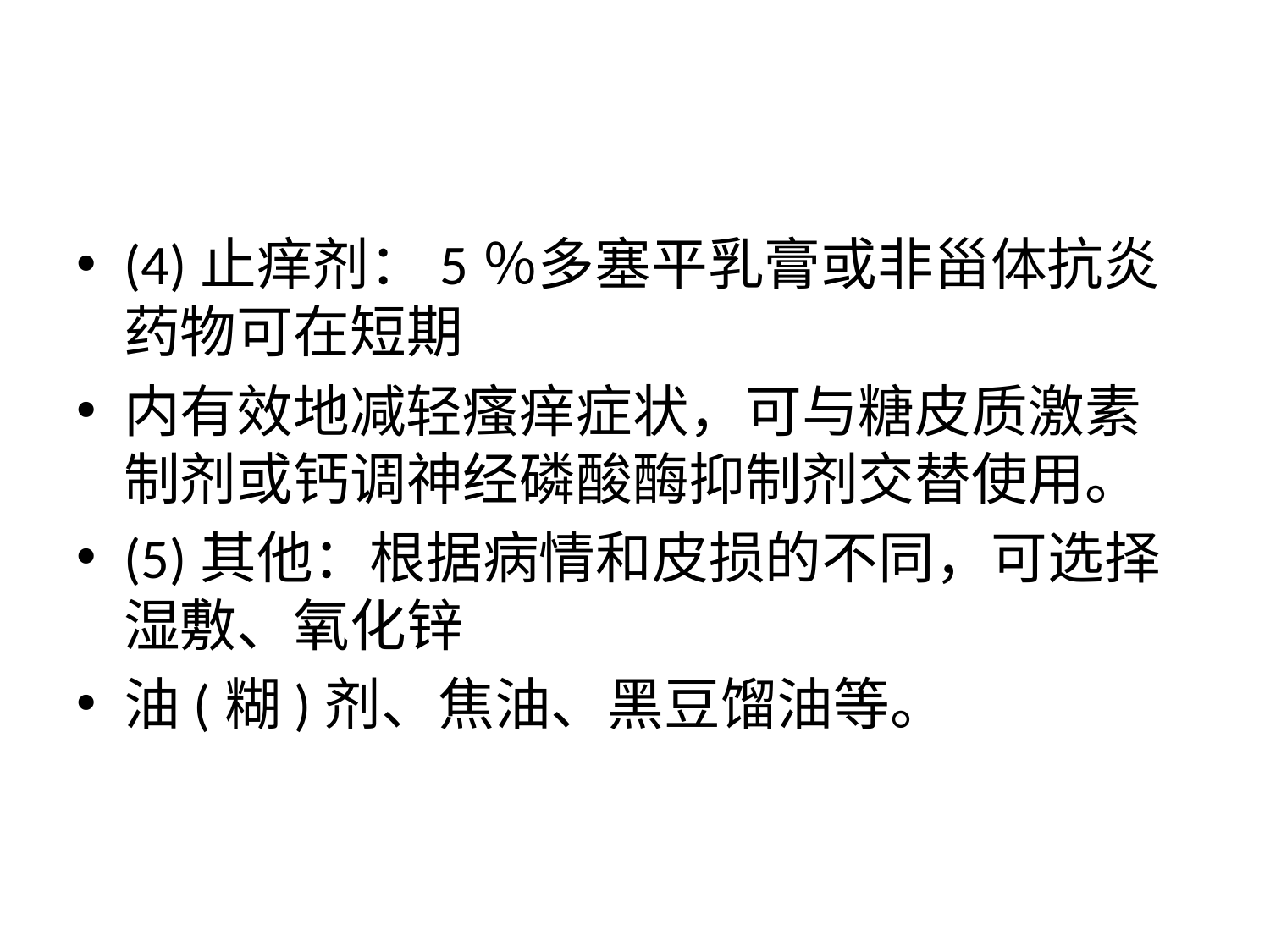

#
(4)止痒剂：5％多塞平乳膏或非甾体抗炎药物可在短期
内有效地减轻瘙痒症状，可与糖皮质激素制剂或钙调神经磷酸酶抑制剂交替使用。
(5)其他：根据病情和皮损的不同，可选择湿敷、氧化锌
油(糊)剂、焦油、黑豆馏油等。